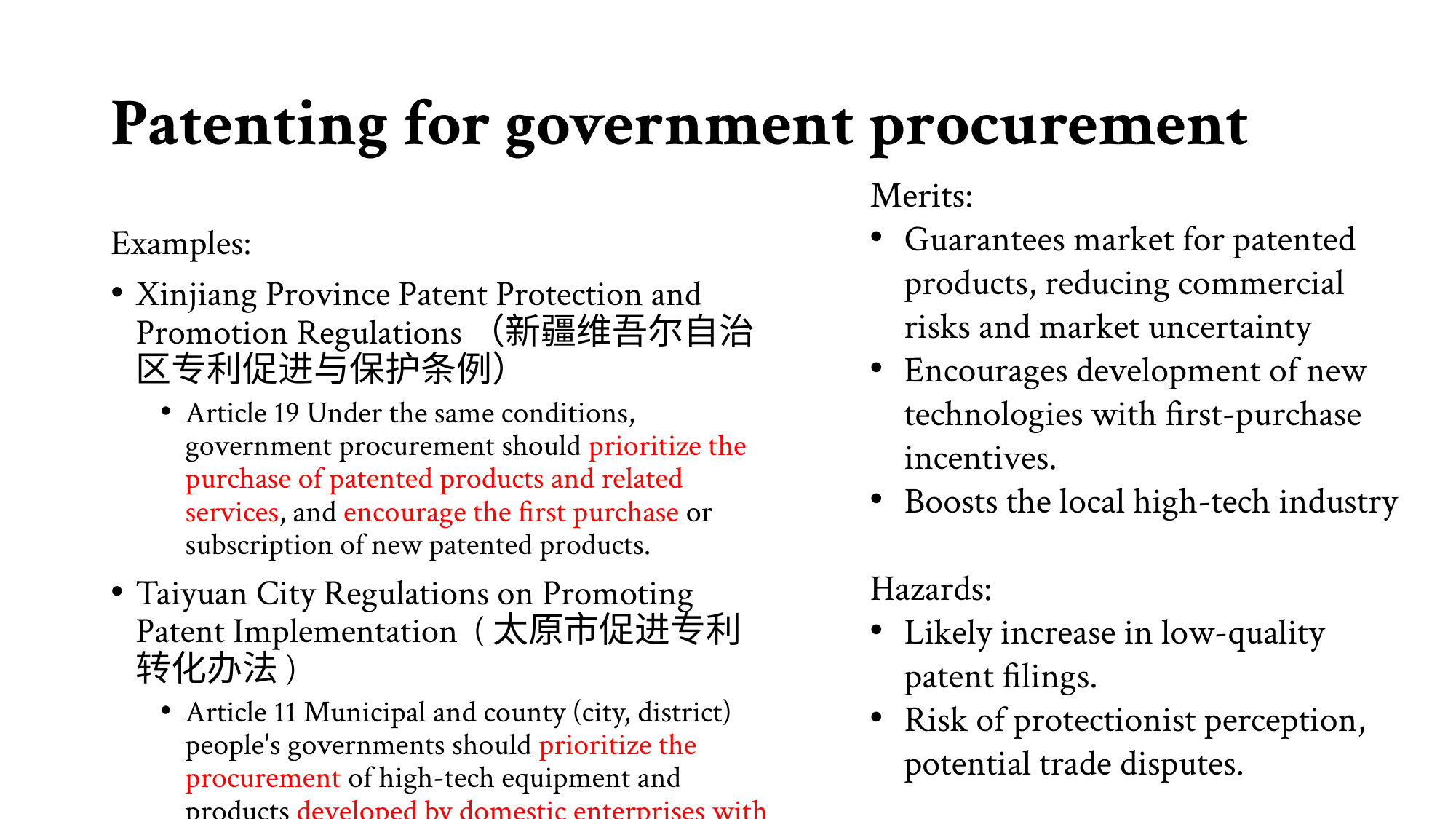

# Patenting for government procurement
Merits:
Guarantees market for patented products, reducing commercial risks and market uncertainty
Encourages development of new technologies with first-purchase incentives.
Boosts the local high-tech industry

Hazards:
Likely increase in low-quality patent filings.
Risk of protectionist perception, potential trade disputes.
Examples:
Xinjiang Province Patent Protection and Promotion Regulations（新疆维吾尔自治区专利促进与保护条例）
Article 19 Under the same conditions, government procurement should prioritize the purchase of patented products and related services, and encourage the first purchase or subscription of new patented products.
Taiyuan City Regulations on Promoting Patent Implementation  (太原市促进专利转化办法)
Article 11 Municipal and county (city, district) people's governments should prioritize the procurement of high-tech equipment and products developed by domestic enterprises with independent patent rights.